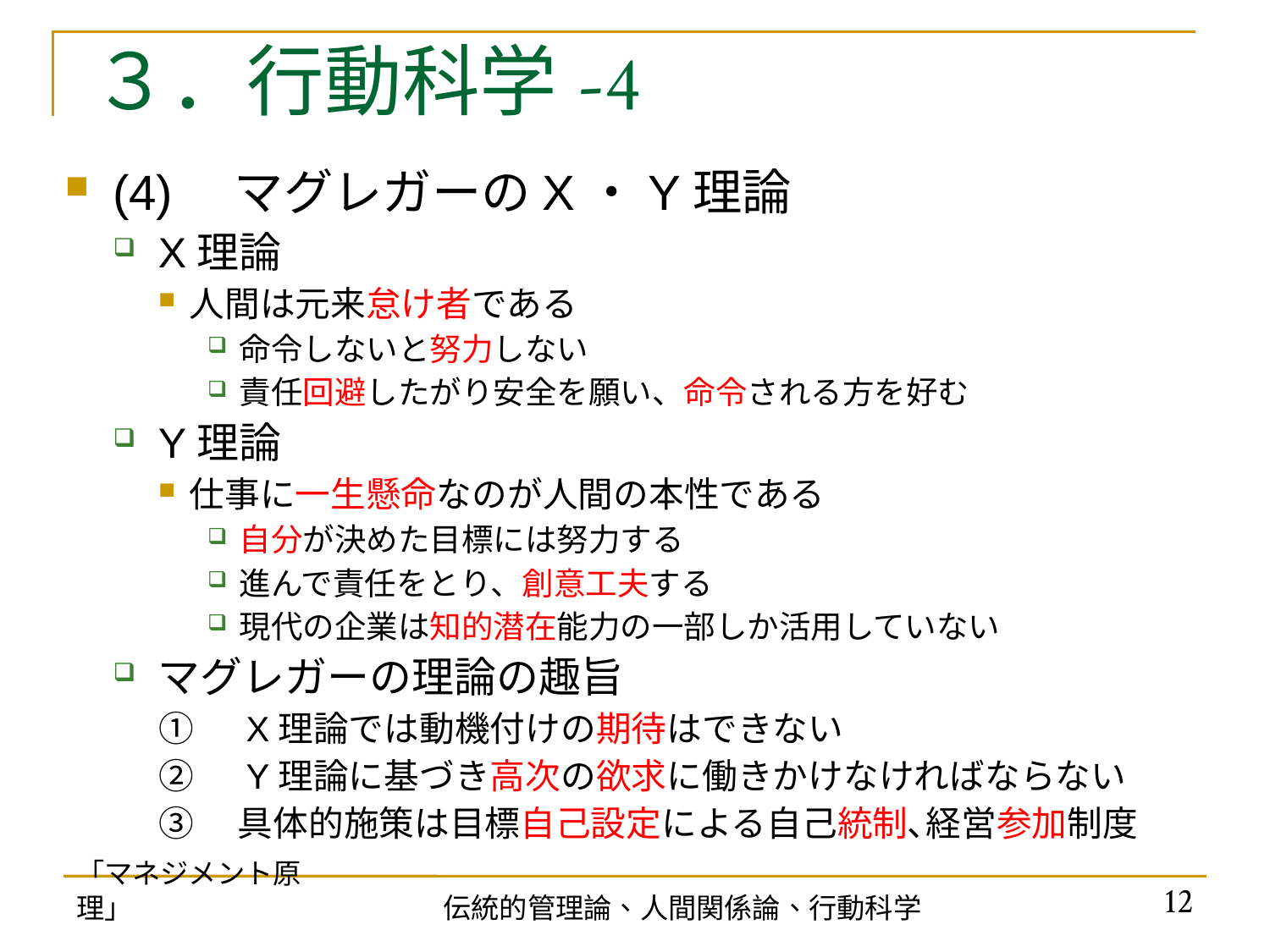

# ３．行動科学-4
(4)　マグレガーのX・Y理論
X理論
人間は元来怠け者である
命令しないと努力しない
責任回避したがり安全を願い、命令される方を好む
Y理論
仕事に一生懸命なのが人間の本性である
自分が決めた目標には努力する
進んで責任をとり、創意工夫する
現代の企業は知的潜在能力の一部しか活用していない
マグレガーの理論の趣旨
①　X理論では動機付けの期待はできない
②　Y理論に基づき高次の欲求に働きかけなければならない
③　具体的施策は目標自己設定による自己統制､経営参加制度
「マネジメント原理」
12
伝統的管理論、人間関係論、行動科学